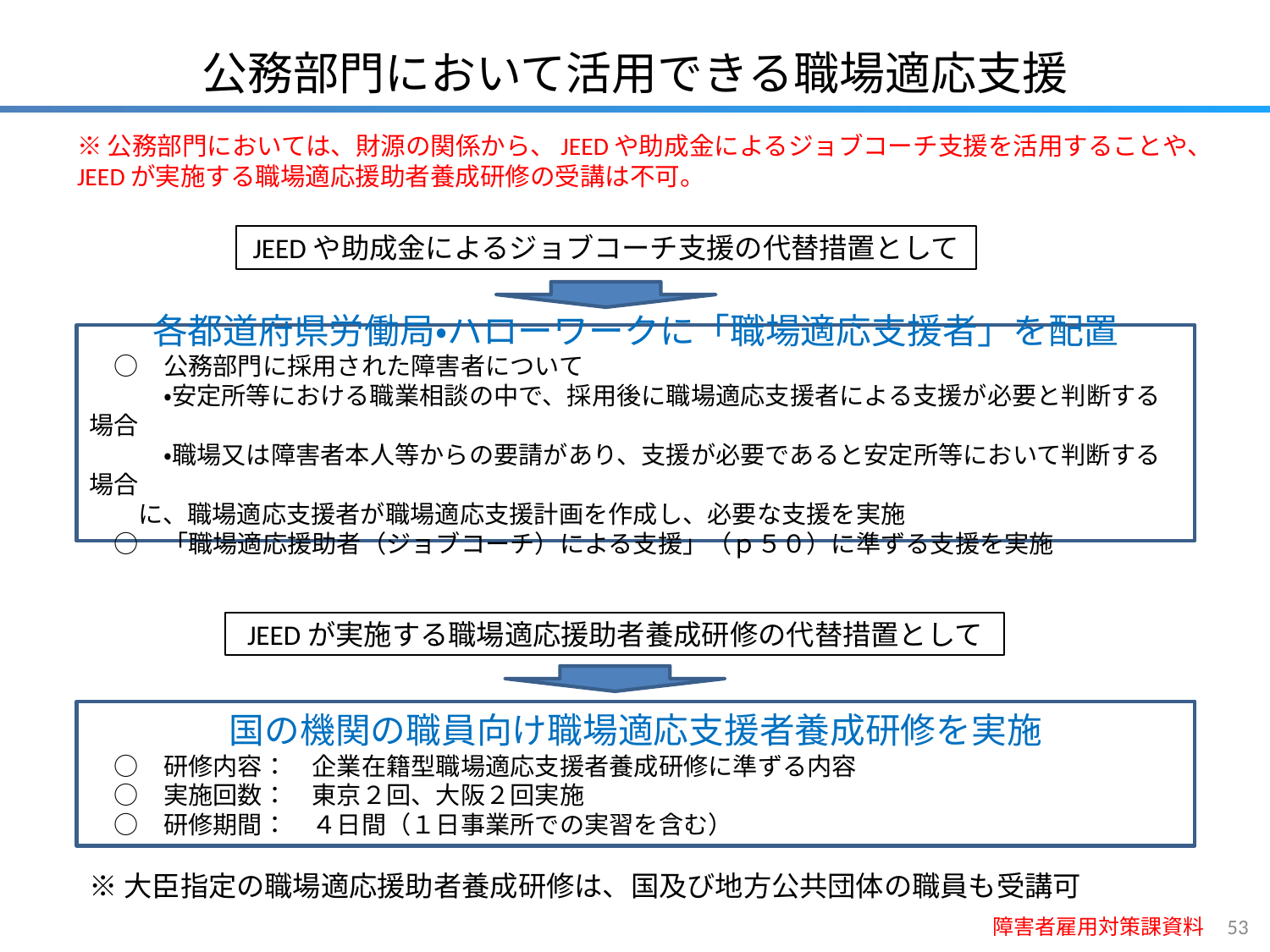

# 公務部門において活用できる職場適応支援

※公務部門においては、財源の関係から、JEEDや助成金によるジョブコーチ支援を活用することや、JEEDが実施する職場適応援助者養成研修の受講は不可。
JEEDや助成金によるジョブコーチ支援の代替措置として

各都道府県労働局・ハローワークに「職場適応支援者」を配置
　○　公務部門に採用された障害者について
　　　・安定所等における職業相談の中で、採用後に職場適応支援者による支援が必要と判断する場合
　　　・職場又は障害者本人等からの要請があり、支援が必要であると安定所等において判断する場合
　　に、職場適応支援者が職場適応支援計画を作成し、必要な支援を実施
　○　「職場適応援助者（ジョブコーチ）による支援」（ｐ５０）に準ずる支援を実施
JEEDが実施する職場適応援助者養成研修の代替措置として

国の機関の職員向け職場適応支援者養成研修を実施
　○　研修内容：　企業在籍型職場適応支援者養成研修に準ずる内容
　○　実施回数：　東京２回、大阪２回実施
　○　研修期間：　４日間（１日事業所での実習を含む）
※大臣指定の職場適応援助者養成研修は、国及び地方公共団体の職員も受講可
障害者雇用対策課資料
53